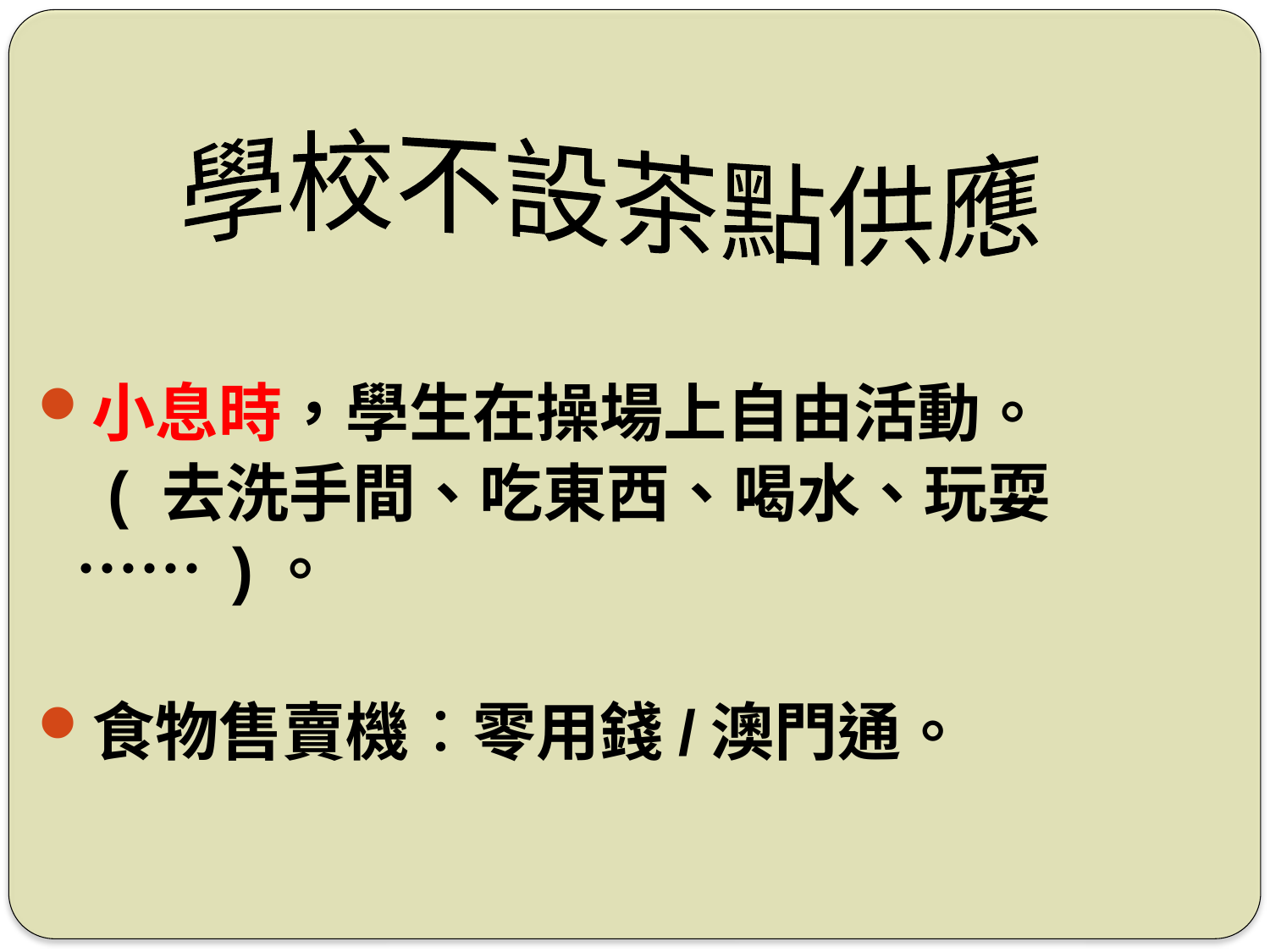

#
學校不設茶點供應
小息時，學生在操場上自由活動。
    ( 去洗手間、吃東西、喝水、玩耍 …… )。

食物售賣機：零用錢/澳門通。